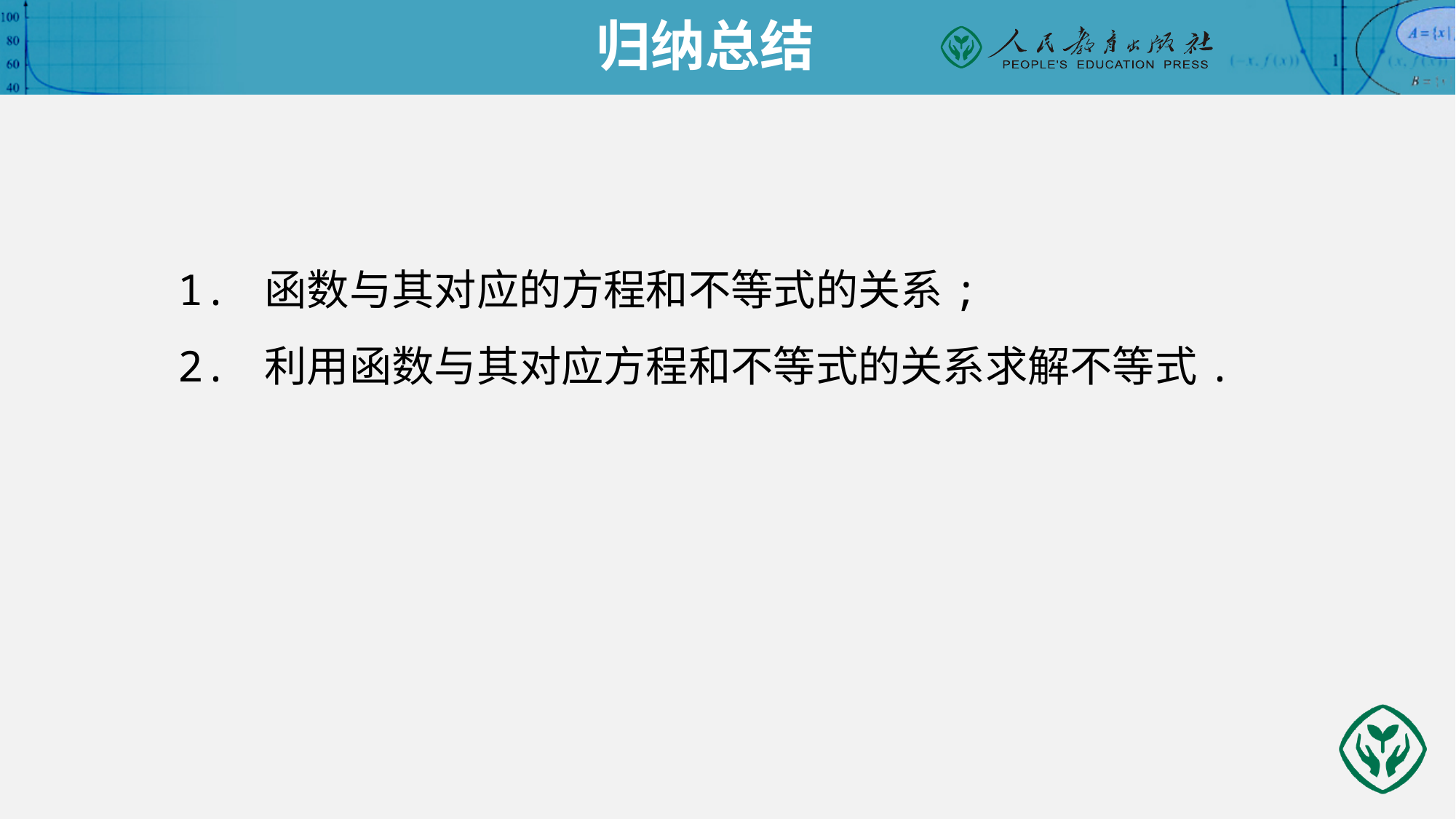

归纳总结
1. 函数与其对应的方程和不等式的关系;
2. 利用函数与其对应方程和不等式的关系求解不等式.